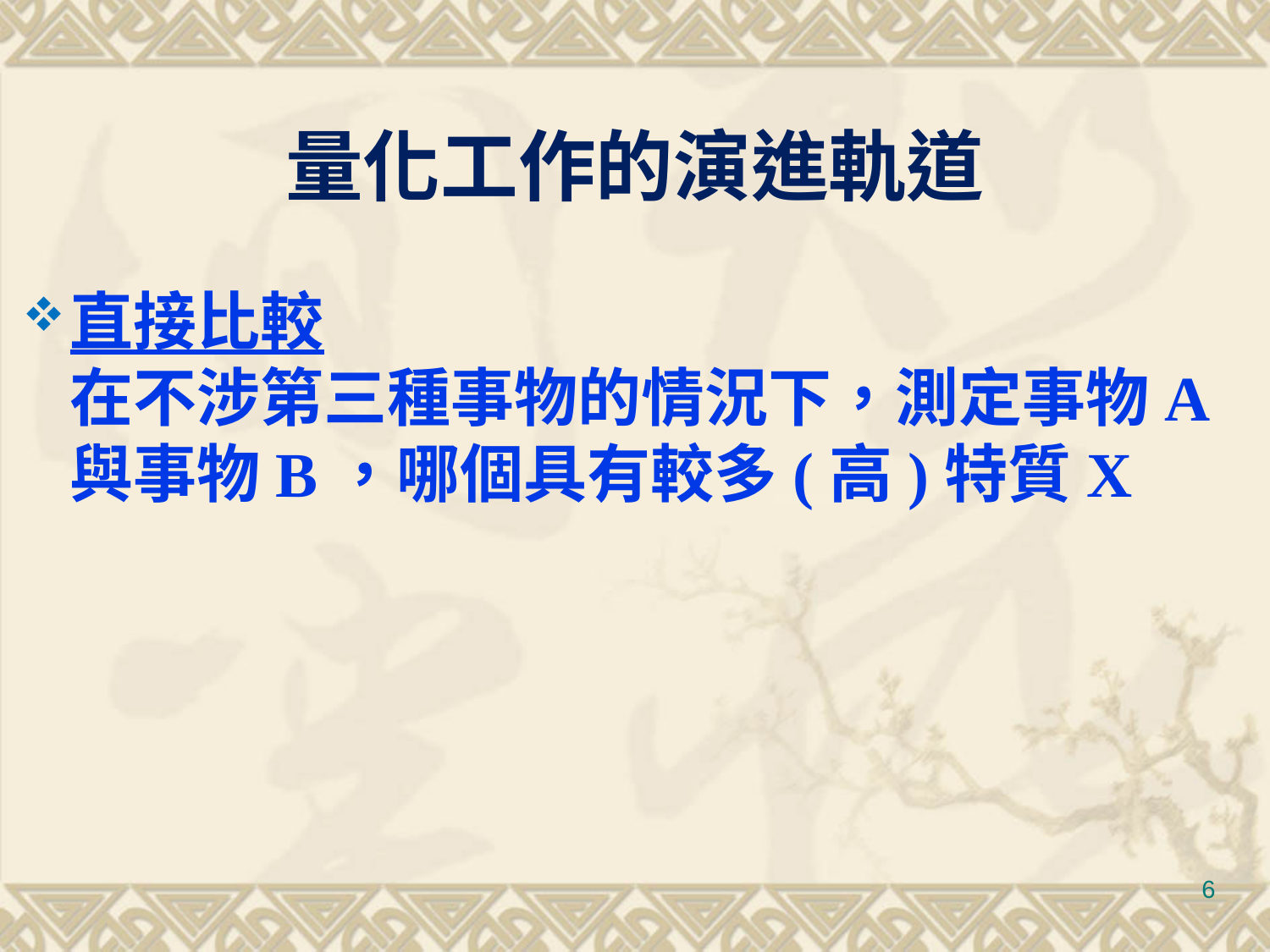

# 量化工作的演進軌道
直接比較
在不涉第三種事物的情況下，測定事物A與事物B，哪個具有較多(高)特質X
6